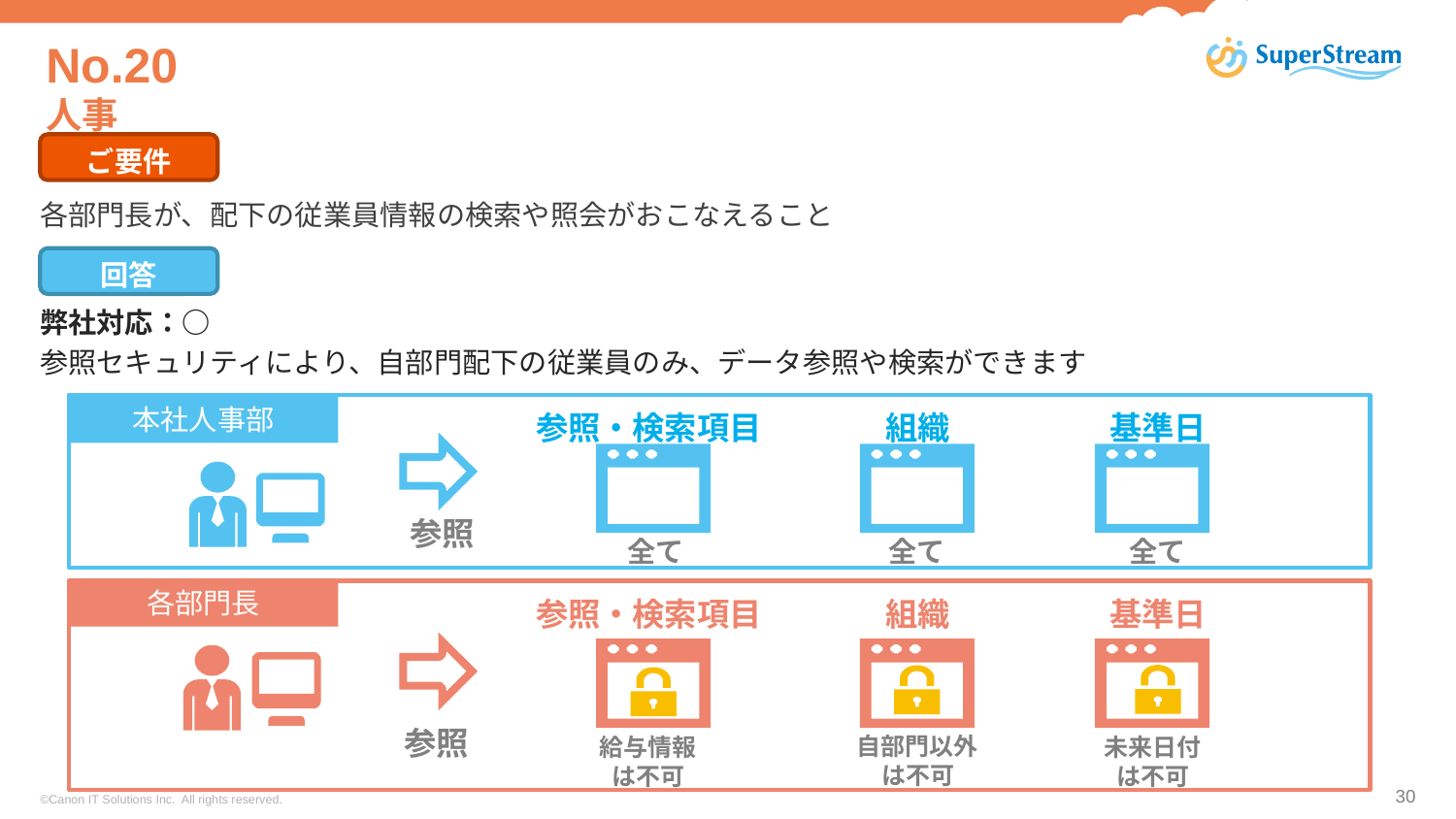

# No.20 人事
ご要件
各部門長が、配下の従業員情報の検索や照会がおこなえること
回答
弊社対応：○
参照セキュリティにより、自部門配下の従業員のみ、データ参照や検索ができます

本社人事部
参照・検索項目
組織
基準日

参照
全て
全て
全て
各部門長

参照・検索項目
組織
基準日

参照
自部門以外
は不可
給与情報
は不可
未来日付
は不可
©Canon IT Solutions Inc.  All rights reserved.
30